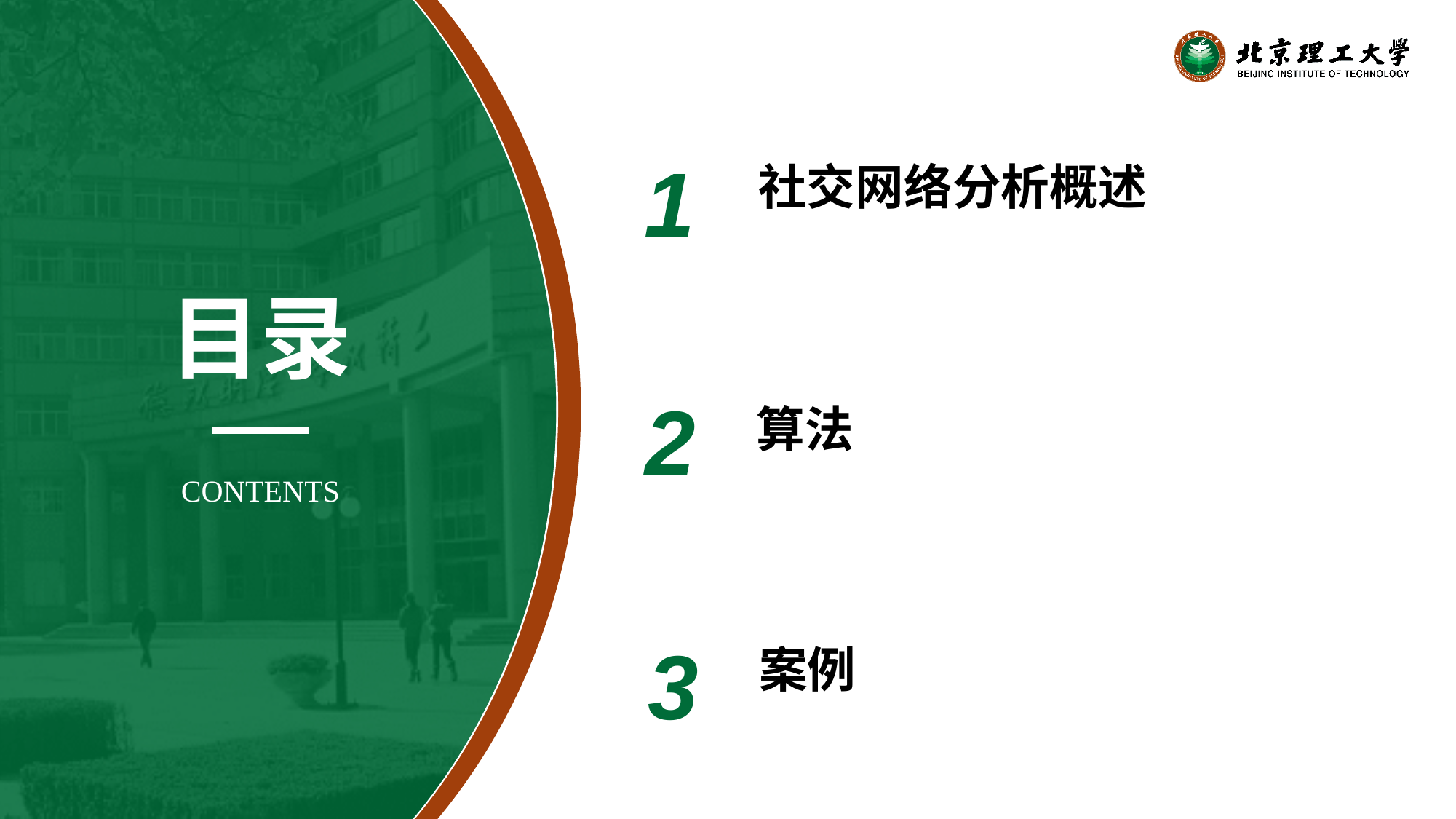

1
社交网络分析概述
目录
2
算法
CONTENTS
3
案例